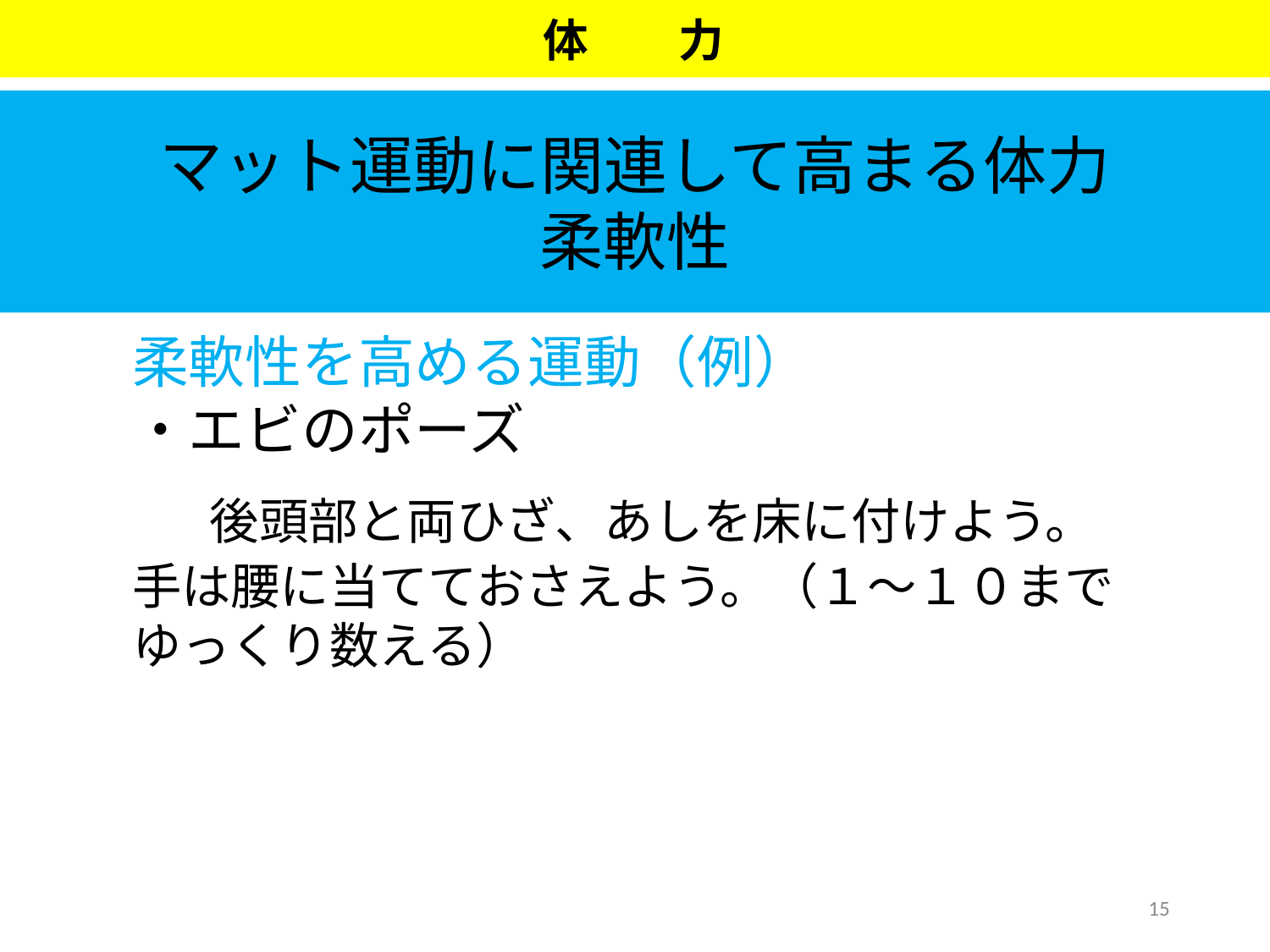

体　　力
マット運動に関連して高まる体力
柔軟性

柔軟性を高める運動（例）
・エビのポーズ
　後頭部と両ひざ、あしを床に付けよう。手は腰に当てておさえよう。（１～１０までゆっくり数える）

15